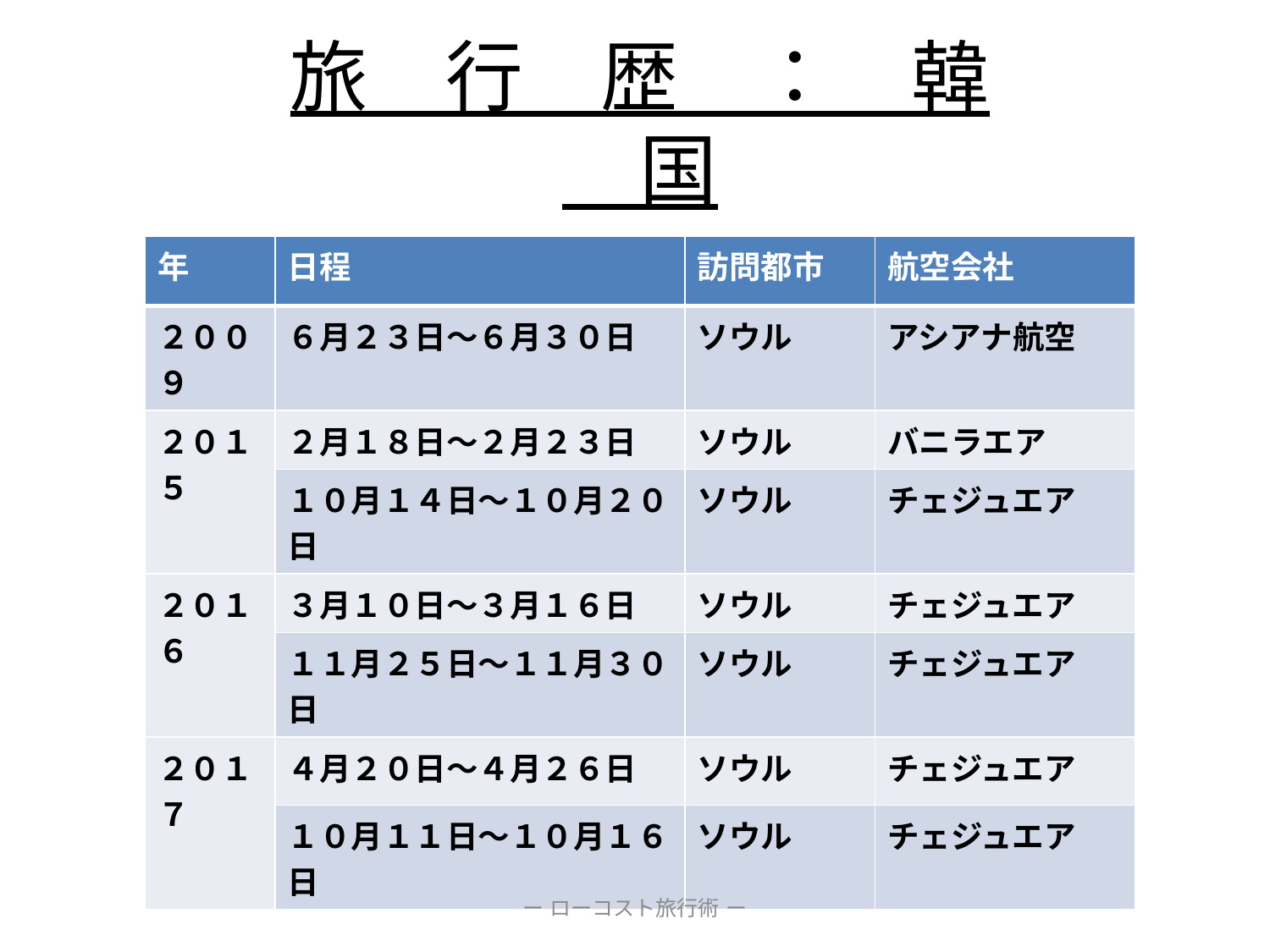

# 旅　行　歴　：　韓　国
| 年 | 日程 | 訪問都市 | 航空会社 |
| --- | --- | --- | --- |
| ２００９ | ６月２３日～６月３０日 | ソウル | アシアナ航空 |
| ２０１５ | ２月１８日～２月２３日 | ソウル | バニラエア |
|  | １０月１４日～１０月２０日 | ソウル | チェジュエア |
| ２０１６ | ３月１０日～３月１６日 | ソウル | チェジュエア |
|  | １１月２５日～１１月３０日 | ソウル | チェジュエア |
| ２０１７ | ４月２０日～４月２６日 | ソウル | チェジュエア |
|  | １０月１１日～１０月１６日 | ソウル | チェジュエア |
ー ローコスト旅行術 ー